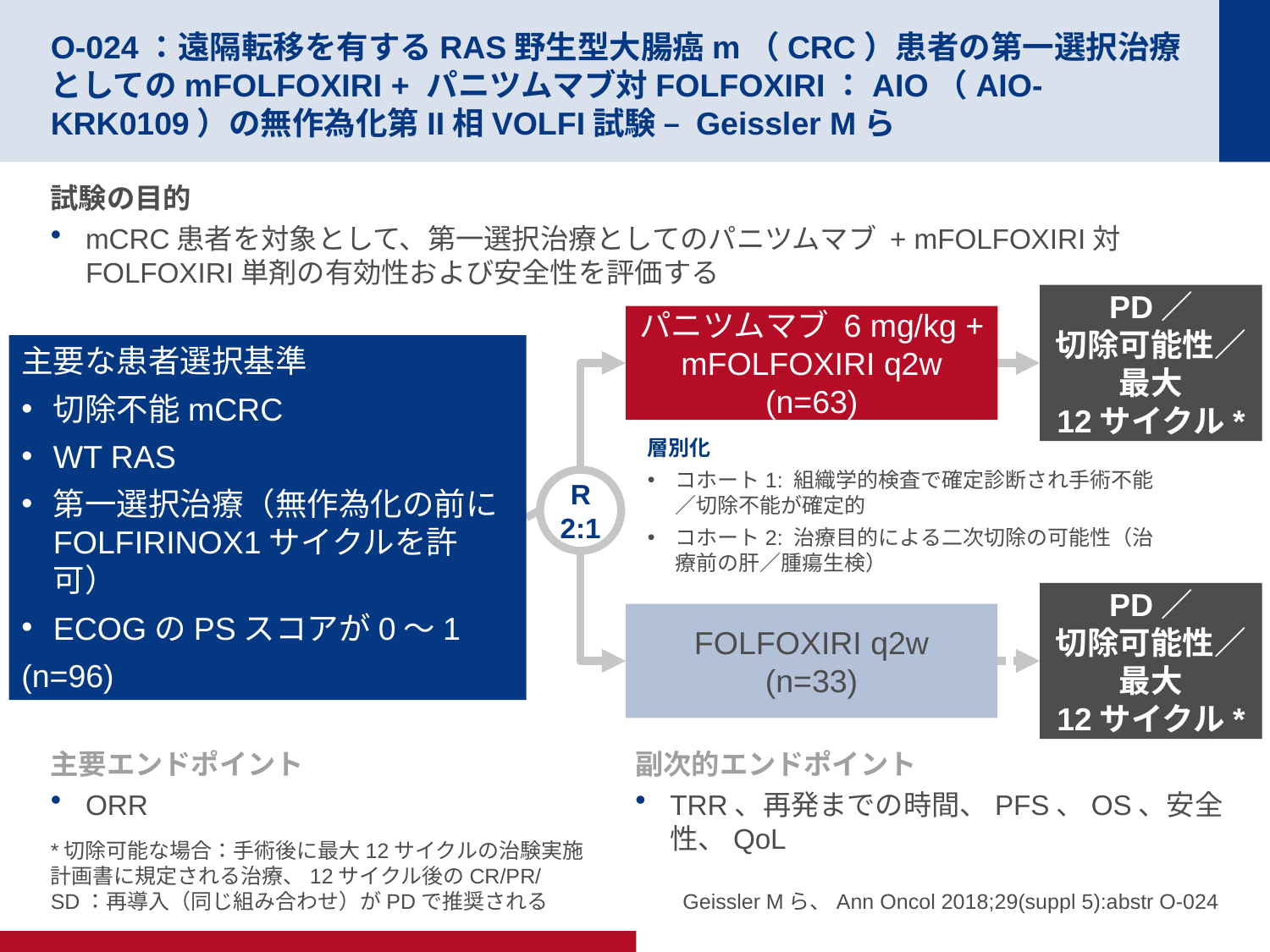

# O-024：遠隔転移を有するRAS野生型大腸癌m（CRC）患者の第一選択治療としてのmFOLFOXIRI + パニツムマブ対FOLFOXIRI：AIO（AIO-KRK0109）の無作為化第II相VOLFI試験 – Geissler Mら
試験の目的
mCRC患者を対象として、第一選択治療としてのパニツムマブ + mFOLFOXIRI対FOLFOXIRI単剤の有効性および安全性を評価する
PD／
切除可能性／最大
12サイクル*
パニツムマブ 6 mg/kg + mFOLFOXIRI q2w
(n=63)
主要な患者選択基準
切除不能mCRC
WT RAS
第一選択治療（無作為化の前にFOLFIRINOX1サイクルを許可）
ECOGのPSスコアが0～1
(n=96)
層別化
コホート1: 組織学的検査で確定診断され手術不能／切除不能が確定的
コホート2: 治療目的による二次切除の可能性（治療前の肝／腫瘍生検）
R
2:1
PD／
切除可能性／最大
12サイクル*
FOLFOXIRI q2w
(n=33)
主要エンドポイント
ORR

副次的エンドポイント
TRR、再発までの時間、PFS、OS、安全性、QoL
*切除可能な場合：手術後に最大12サイクルの治験実施計画書に規定される治療、12サイクル後のCR/PR/SD：再導入（同じ組み合わせ）がPDで推奨される
Geissler Mら、Ann Oncol 2018;29(suppl 5):abstr O-024